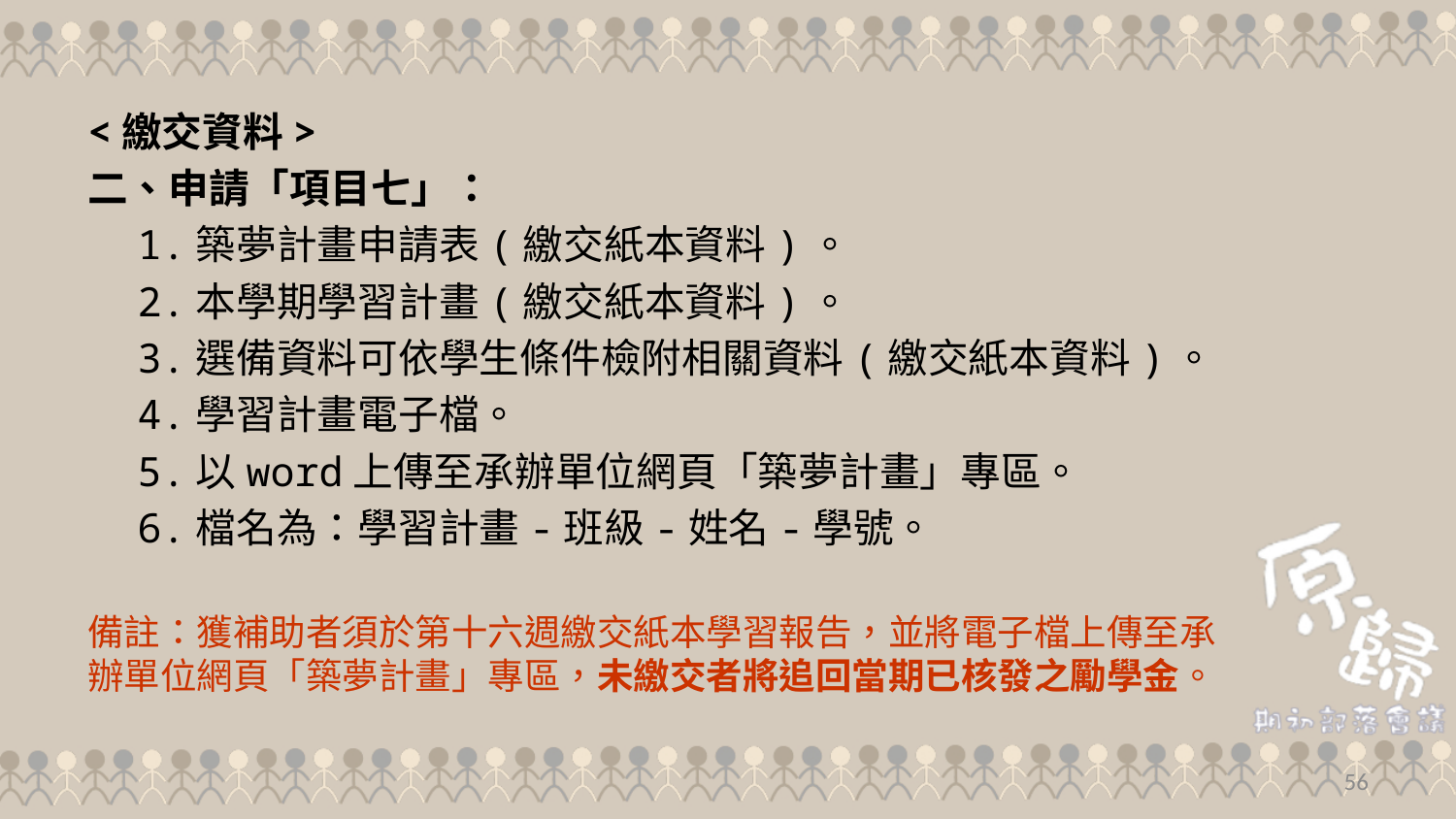

<繳交資料>
二、申請「項目七」：
　1.築夢計畫申請表(繳交紙本資料)。
　2.本學期學習計畫(繳交紙本資料)。
　3.選備資料可依學生條件檢附相關資料(繳交紙本資料)。
　4.學習計畫電子檔。
　5.以word上傳至承辦單位網頁「築夢計畫」專區。
　6.檔名為：學習計畫-班級-姓名-學號。

備註：獲補助者須於第十六週繳交紙本學習報告，並將電子檔上傳至承辦單位網頁「築夢計畫」專區，未繳交者將追回當期已核發之勵學金。

56